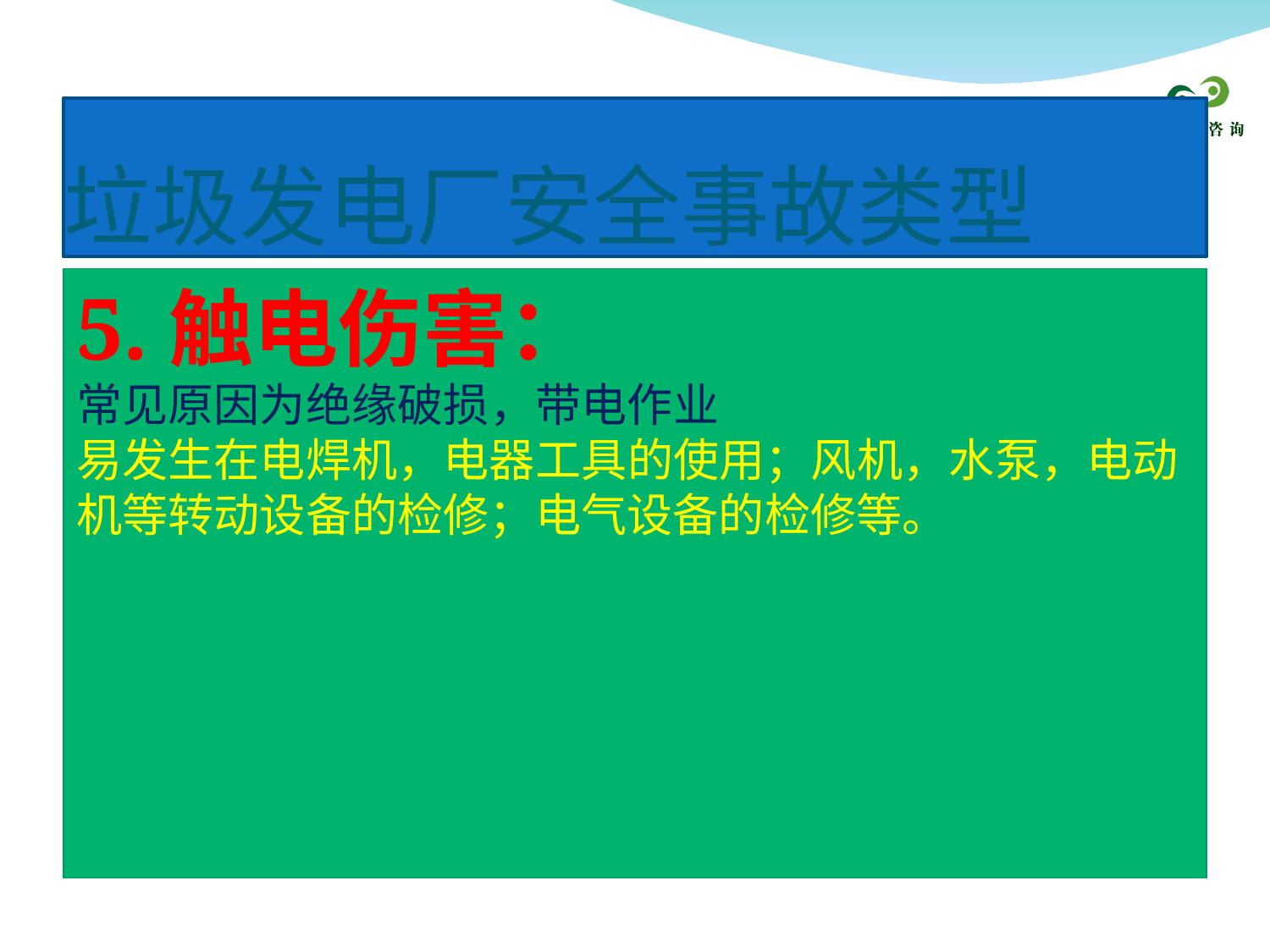

垃圾发电厂安全事故类型
5.触电伤害：
常见原因为绝缘破损，带电作业
易发生在电焊机，电器工具的使用；风机，水泵，电动机等转动设备的检修；电气设备的检修等。